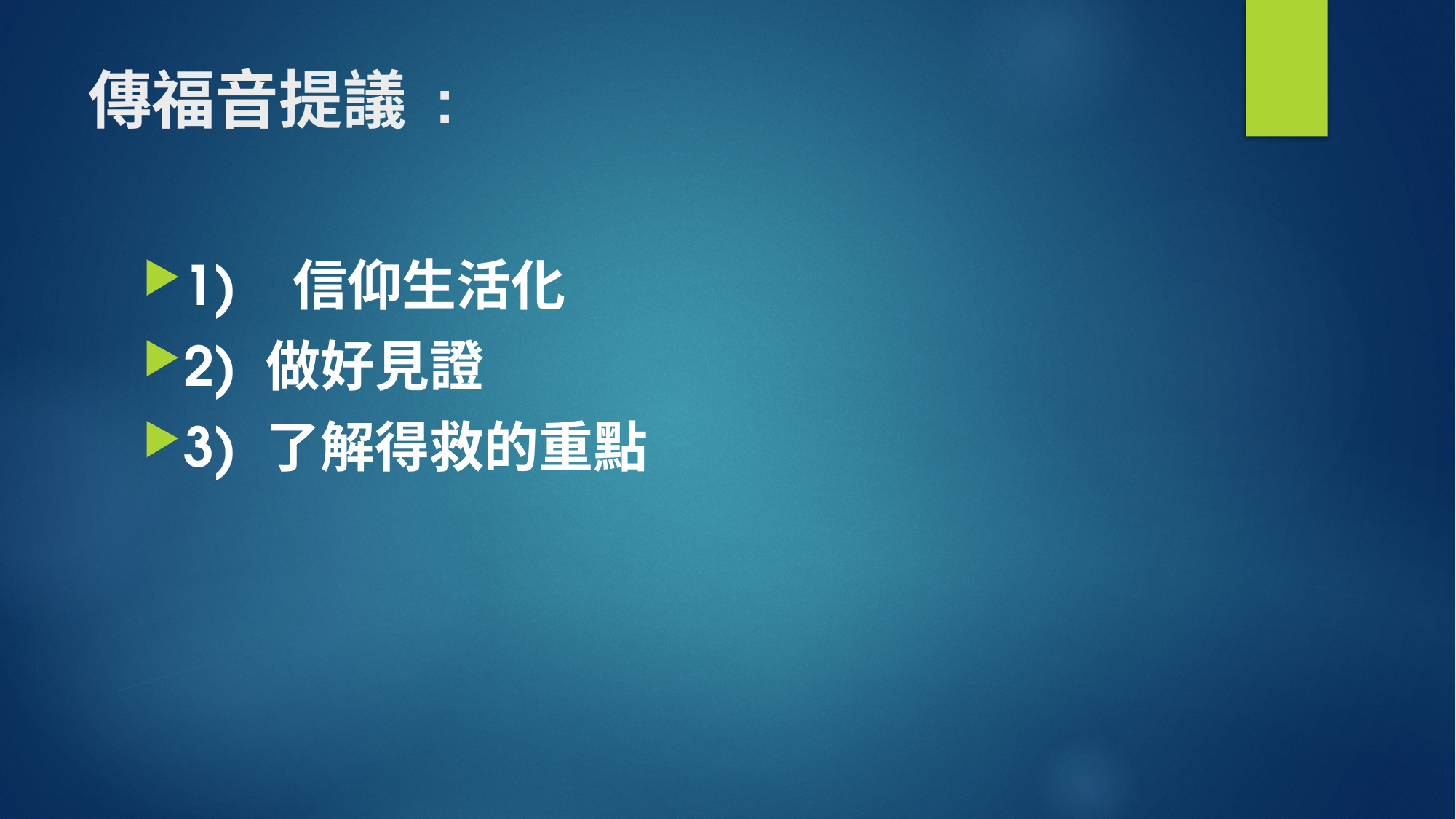

# 傳福音提議 :
1)	信仰生活化
2) 做好見證
3) 了解得救的重點